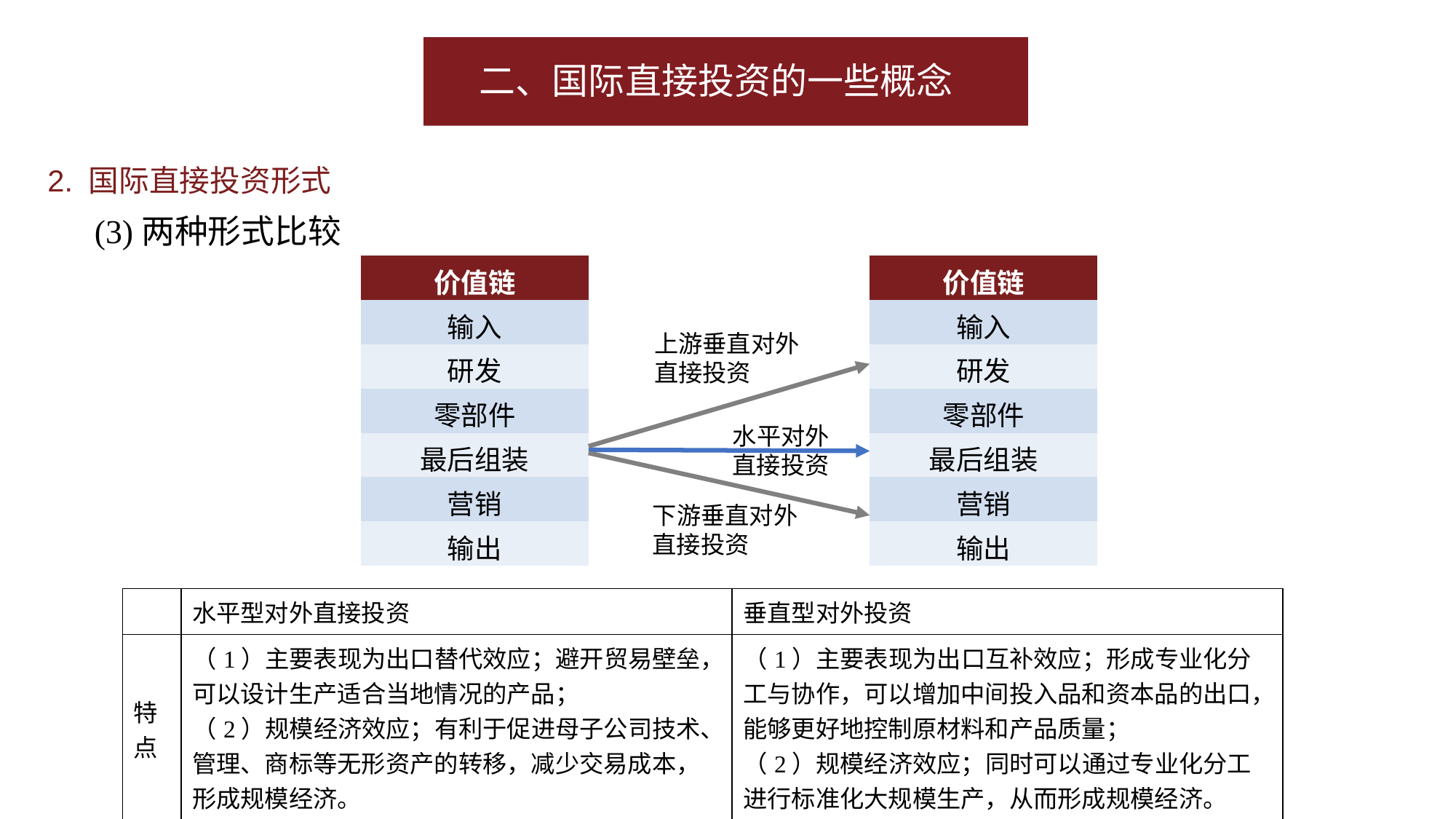

二、国际直接投资的一些概念
2. 国际直接投资形式
(3)两种形式比较
| 价值链 |
| --- |
| 输入 |
| 研发 |
| 零部件 |
| 最后组装 |
| 营销 |
| 输出 |
| 价值链 |
| --- |
| 输入 |
| 研发 |
| 零部件 |
| 最后组装 |
| 营销 |
| 输出 |
上游垂直对外直接投资
水平对外直接投资
下游垂直对外直接投资
|  | 水平型对外直接投资 | 垂直型对外投资 |
| --- | --- | --- |
| 特点 | （1）主要表现为出口替代效应；避开贸易壁垒，可以设计生产适合当地情况的产品； （2）规模经济效应；有利于促进母子公司技术、管理、商标等无形资产的转移，减少交易成本，形成规模经济。 | （1）主要表现为出口互补效应；形成专业化分工与协作，可以增加中间投入品和资本品的出口，能够更好地控制原材料和产品质量； （2）规模经济效应；同时可以通过专业化分工进行标准化大规模生产，从而形成规模经济。 |